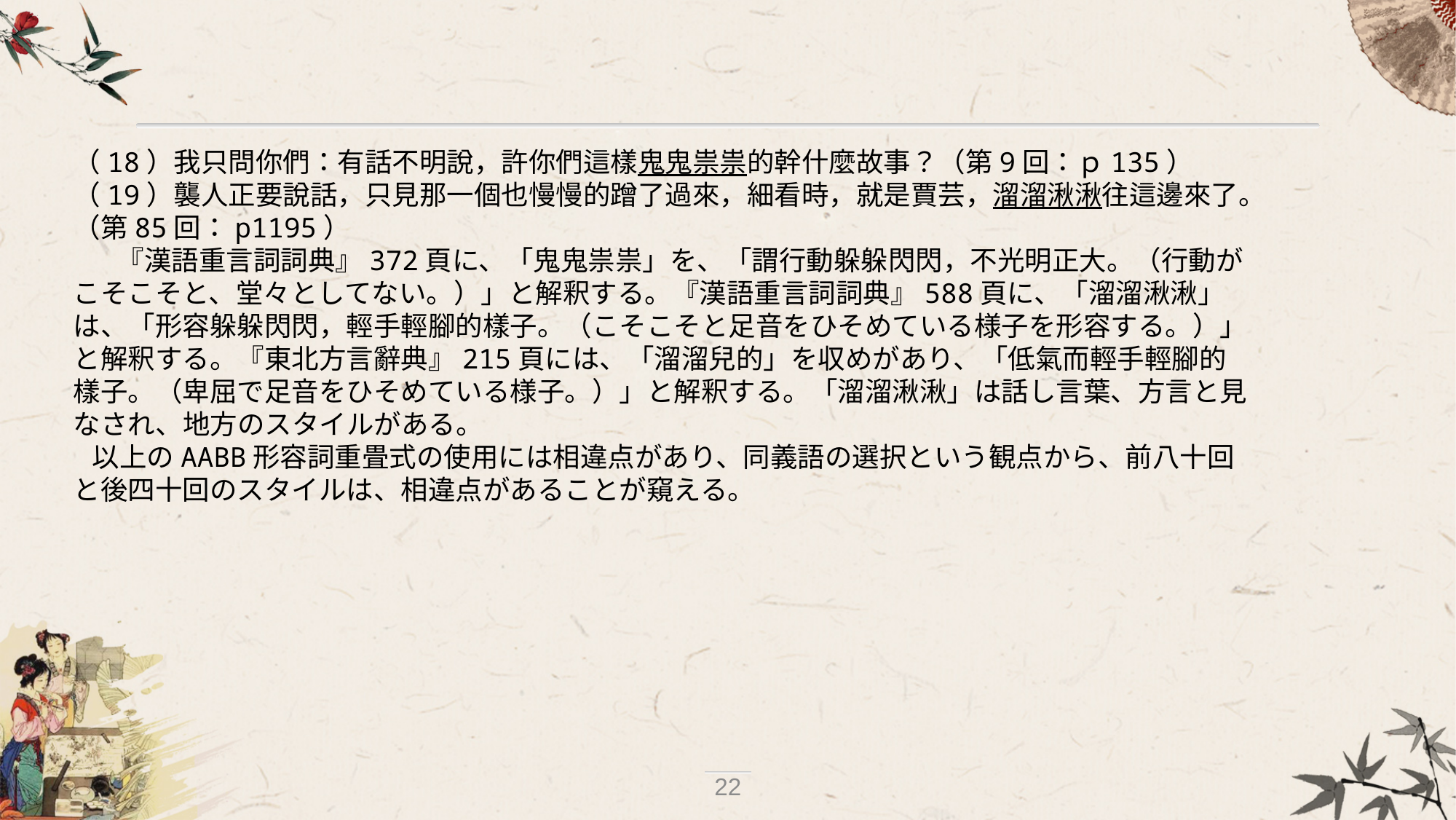

（18）我只問你們：有話不明說，許你們這樣鬼鬼祟祟的幹什麼故事？（第9回：ｐ135）
（19）襲人正要說話，只見那一個也慢慢的蹭了過來，細看時，就是賈芸，溜溜湫湫往這邊來了。（第85回：p1195）
      『漢語重言詞詞典』372頁に、「鬼鬼祟祟」を、「謂行動躲躲閃閃，不光明正大。（行動がこそこそと、堂々としてない。）」と解釈する。『漢語重言詞詞典』588頁に、「溜溜湫湫」は、「形容躲躲閃閃，輕手輕腳的樣子。（こそこそと足音をひそめている様子を形容する。）」と解釈する。『東北方言辭典』215頁には、「溜溜兒的」を収めがあり、「低氣而輕手輕腳的樣子。（卑屈で足音をひそめている様子。）」と解釈する。「溜溜湫湫」は話し言葉、方言と見なされ、地方のスタイルがある。
  以上のAABB形容詞重畳式の使用には相違点があり、同義語の選択という観点から、前八十回と後四十回のスタイルは、相違点があることが窺える。
22